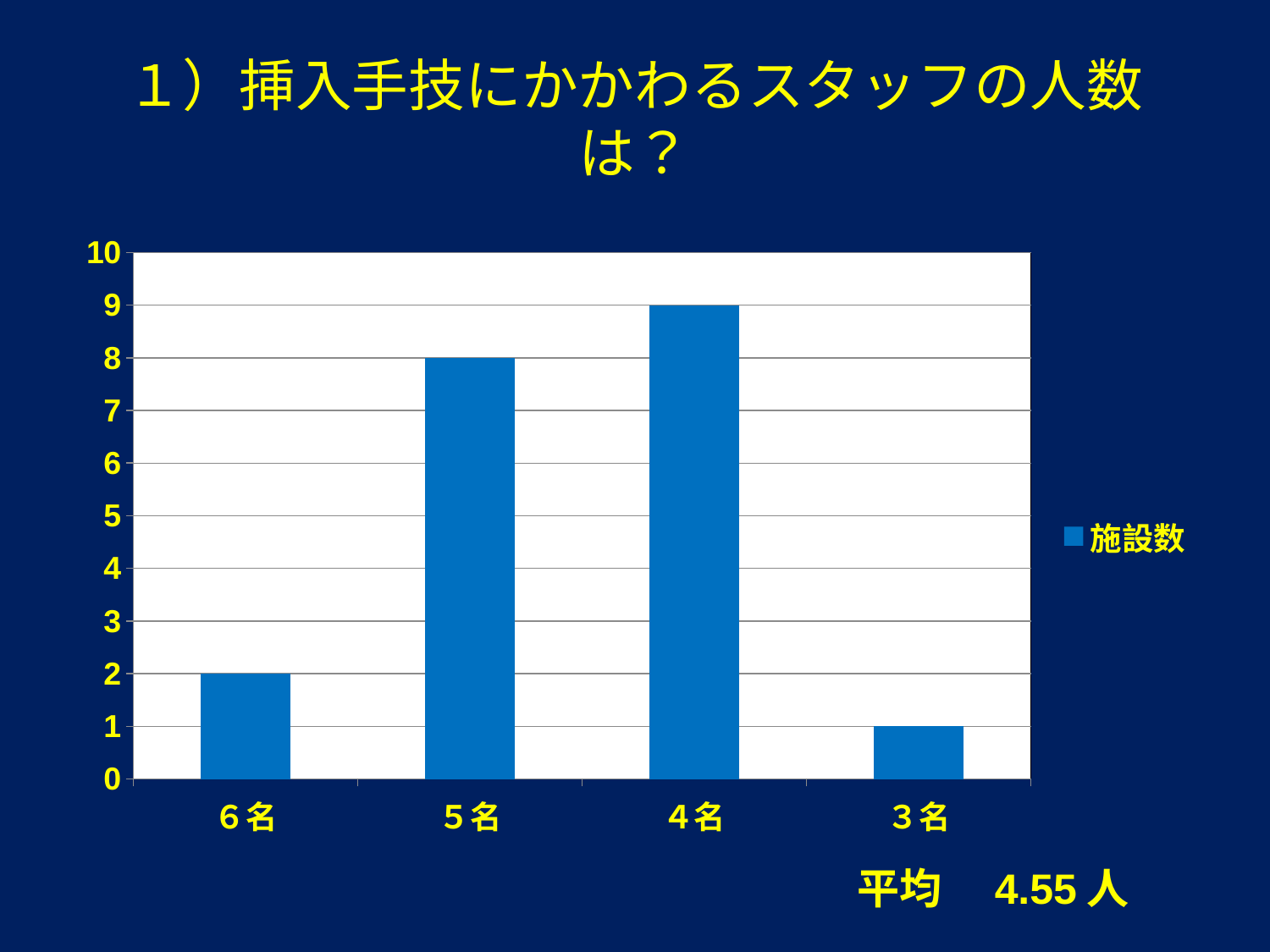

# １）挿入手技にかかわるスタッフの人数は？

### Chart

| Category | 施設数 |
|---|---|
| ６名 | 2.0 |
| ５名 | 8.0 |
| ４名 | 9.0 |
| ３名 | 1.0 |
平均　4.55人